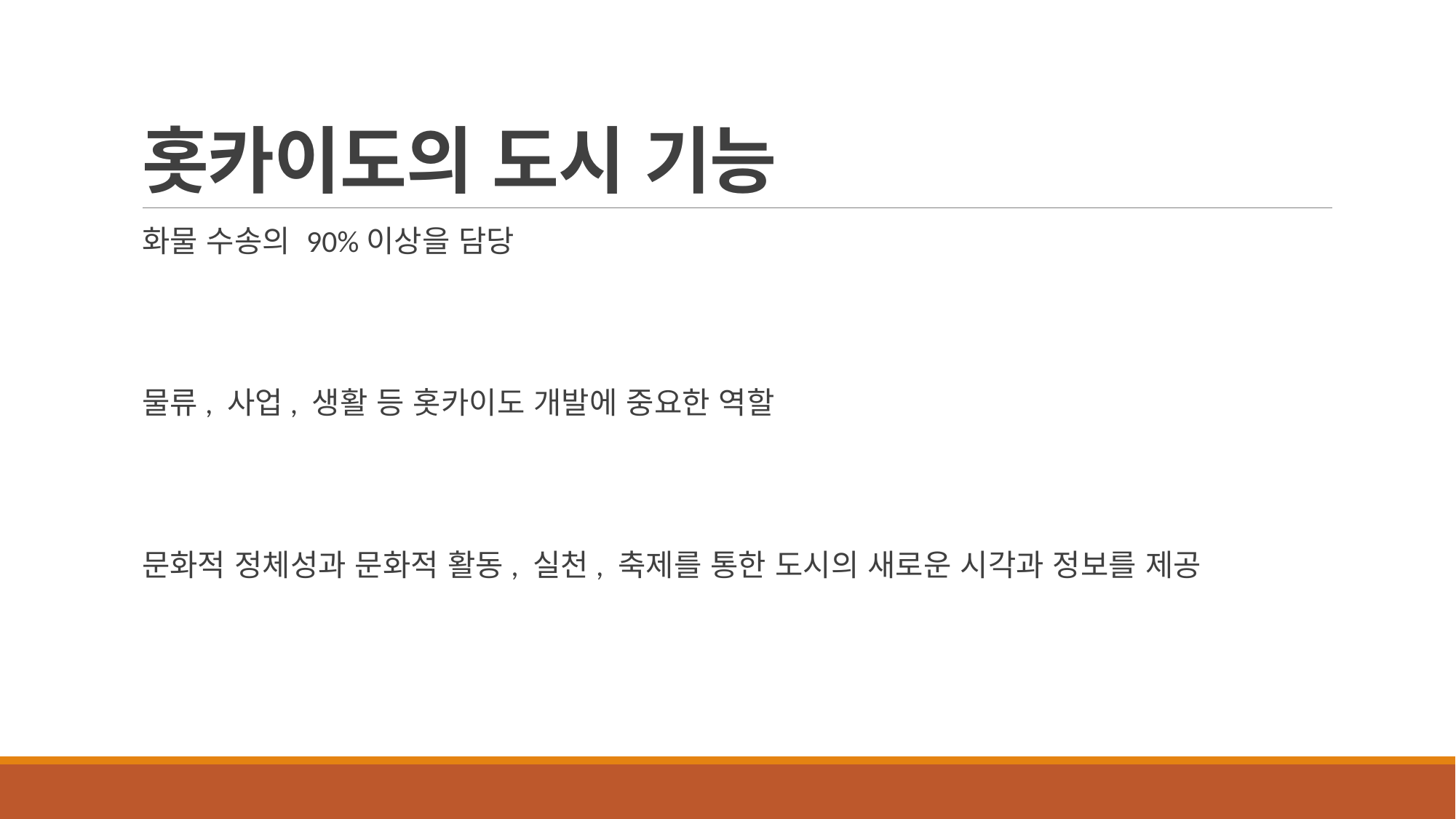

# 홋카이도의 도시 기능
화물 수송의 90%이상을 담당

물류, 사업, 생활 등 홋카이도 개발에 중요한 역할

문화적 정체성과 문화적 활동, 실천, 축제를 통한 도시의 새로운 시각과 정보를 제공